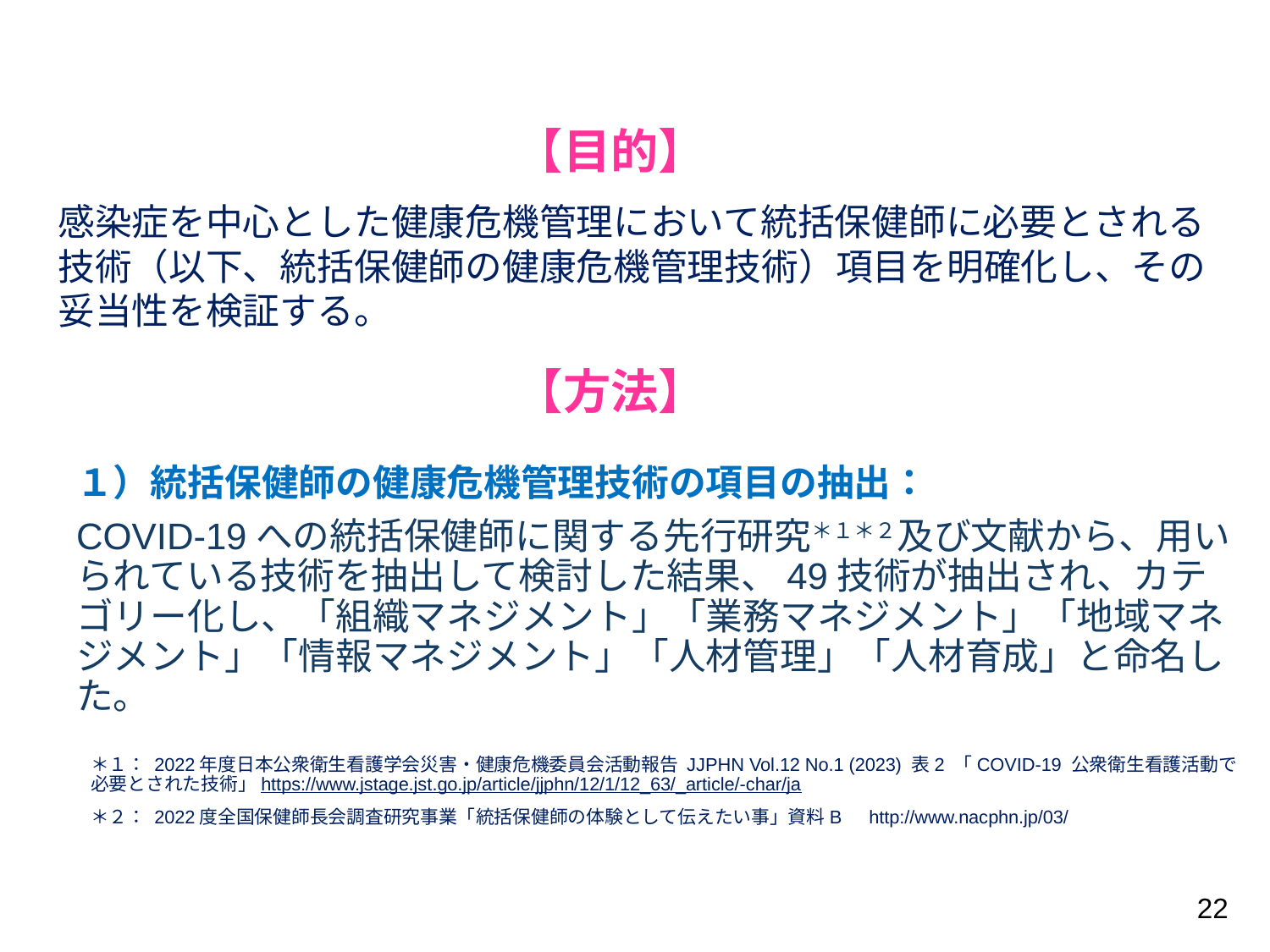

# 【目的】
感染症を中心とした健康危機管理において統括保健師に必要とされる技術（以下、統括保健師の健康危機管理技術）項目を明確化し、その妥当性を検証する。
【方法】
１）統括保健師の健康危機管理技術の項目の抽出：
COVID-19への統括保健師に関する先行研究＊１＊２及び文献から、用いられている技術を抽出して検討した結果、49技術が抽出され、カテゴリー化し、「組織マネジメント」「業務マネジメント」「地域マネジメント」「情報マネジメント」「人材管理」「人材育成」と命名した。

＊１： 2022年度日本公衆衛生看護学会災害・健康危機委員会活動報告 JJPHN Vol.12 No.1 (2023) 表2 「COVID-19 公衆衛生看護活動で必要とされた技術」https://www.jstage.jst.go.jp/article/jjphn/12/1/12_63/_article/-char/ja
＊２： 2022度全国保健師長会調査研究事業「統括保健師の体験として伝えたい事」資料B　http://www.nacphn.jp/03/
22